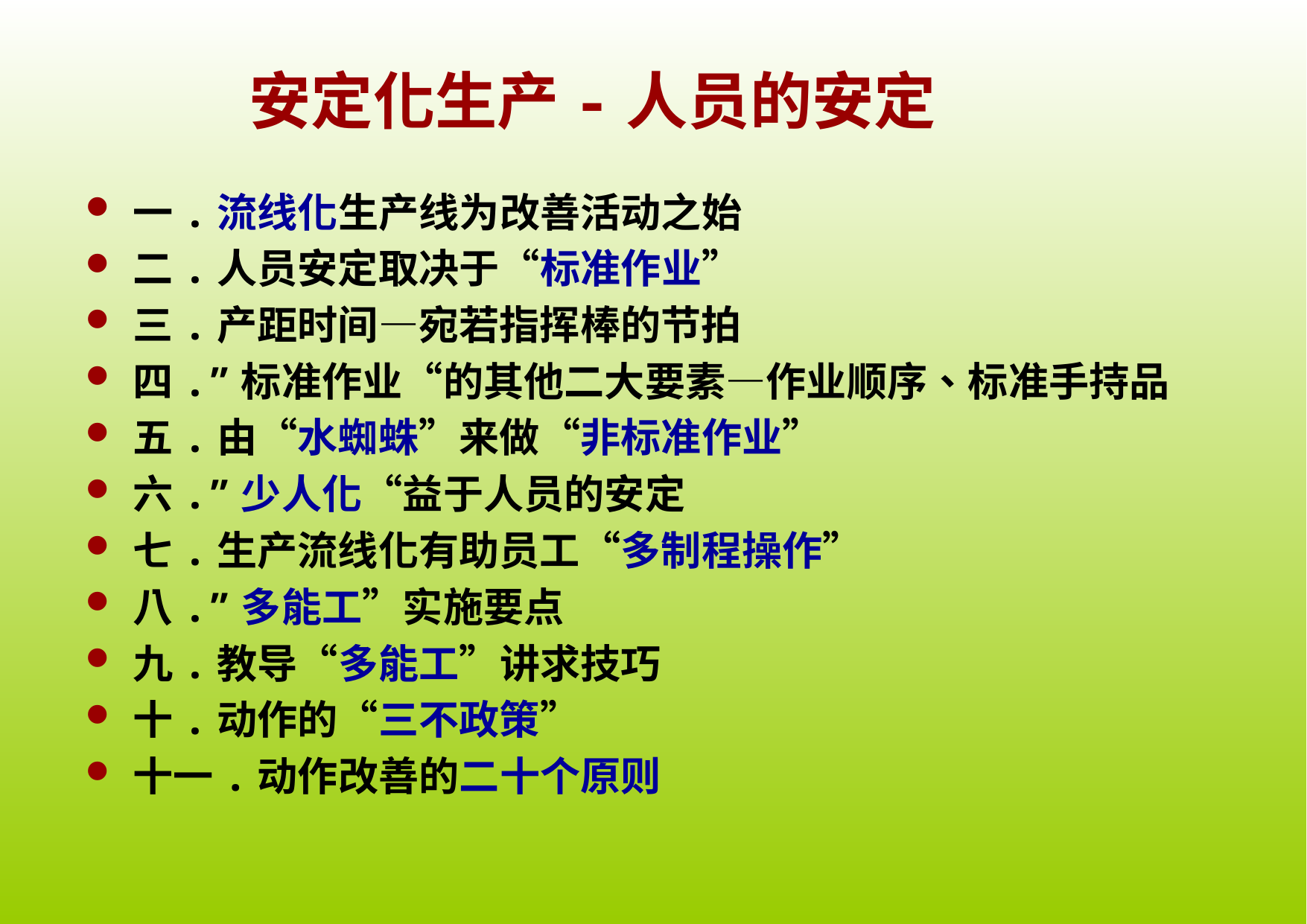

# 安定化生产-人员的安定
一.流线化生产线为改善活动之始
二.人员安定取决于“标准作业”
三.产距时间—宛若指挥棒的节拍
四.”标准作业“的其他二大要素—作业顺序、标准手持品
五.由“水蜘蛛”来做“非标准作业”
六.”少人化“益于人员的安定
七.生产流线化有助员工“多制程操作”
八.”多能工”实施要点
九.教导“多能工”讲求技巧
十.动作的“三不政策”
十一.动作改善的二十个原则
2